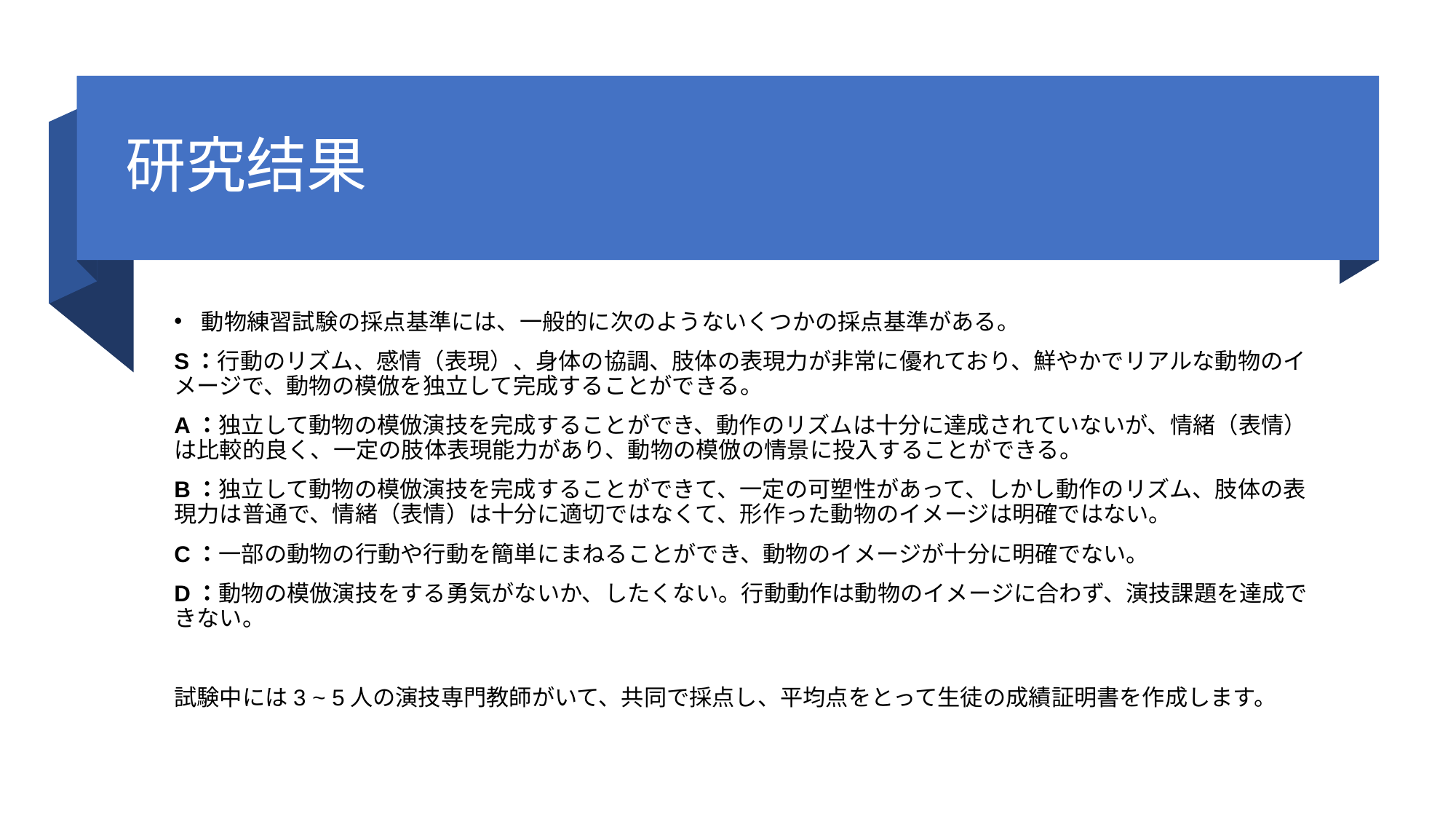

# 研究结果

動物練習試験の採点基準には、一般的に次のようないくつかの採点基準がある。
S：行動のリズム、感情（表現）、身体の協調、肢体の表現力が非常に優れており、鮮やかでリアルな動物のイメージで、動物の模倣を独立して完成することができる。
A：独立して動物の模倣演技を完成することができ、動作のリズムは十分に達成されていないが、情緒（表情）は比較的良く、一定の肢体表現能力があり、動物の模倣の情景に投入することができる。
B：独立して動物の模倣演技を完成することができて、一定の可塑性があって、しかし動作のリズム、肢体の表現力は普通で、情緒（表情）は十分に適切ではなくて、形作った動物のイメージは明確ではない。
C：一部の動物の行動や行動を簡単にまねることができ、動物のイメージが十分に明確でない。
D：動物の模倣演技をする勇気がないか、したくない。行動動作は動物のイメージに合わず、演技課題を達成できない。

試験中には3 ~ 5人の演技専門教師がいて、共同で採点し、平均点をとって生徒の成績証明書を作成します。